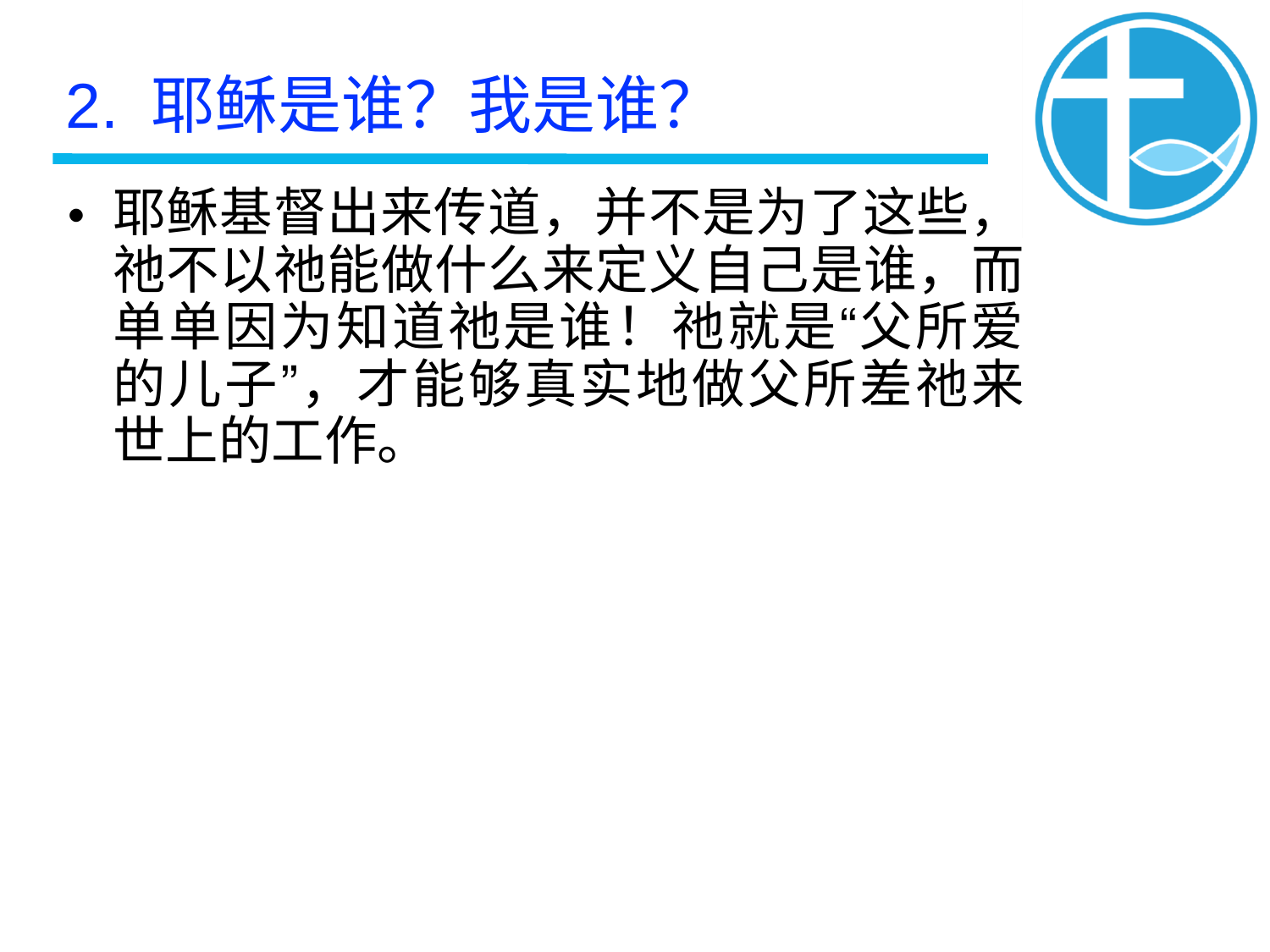

2. 耶稣是谁？我是谁？
耶稣基督出来传道，并不是为了这些，祂不以祂能做什么来定义自己是谁，而单单因为知道祂是谁！祂就是“父所爱的儿子”，才能够真实地做父所差祂来世上的工作。